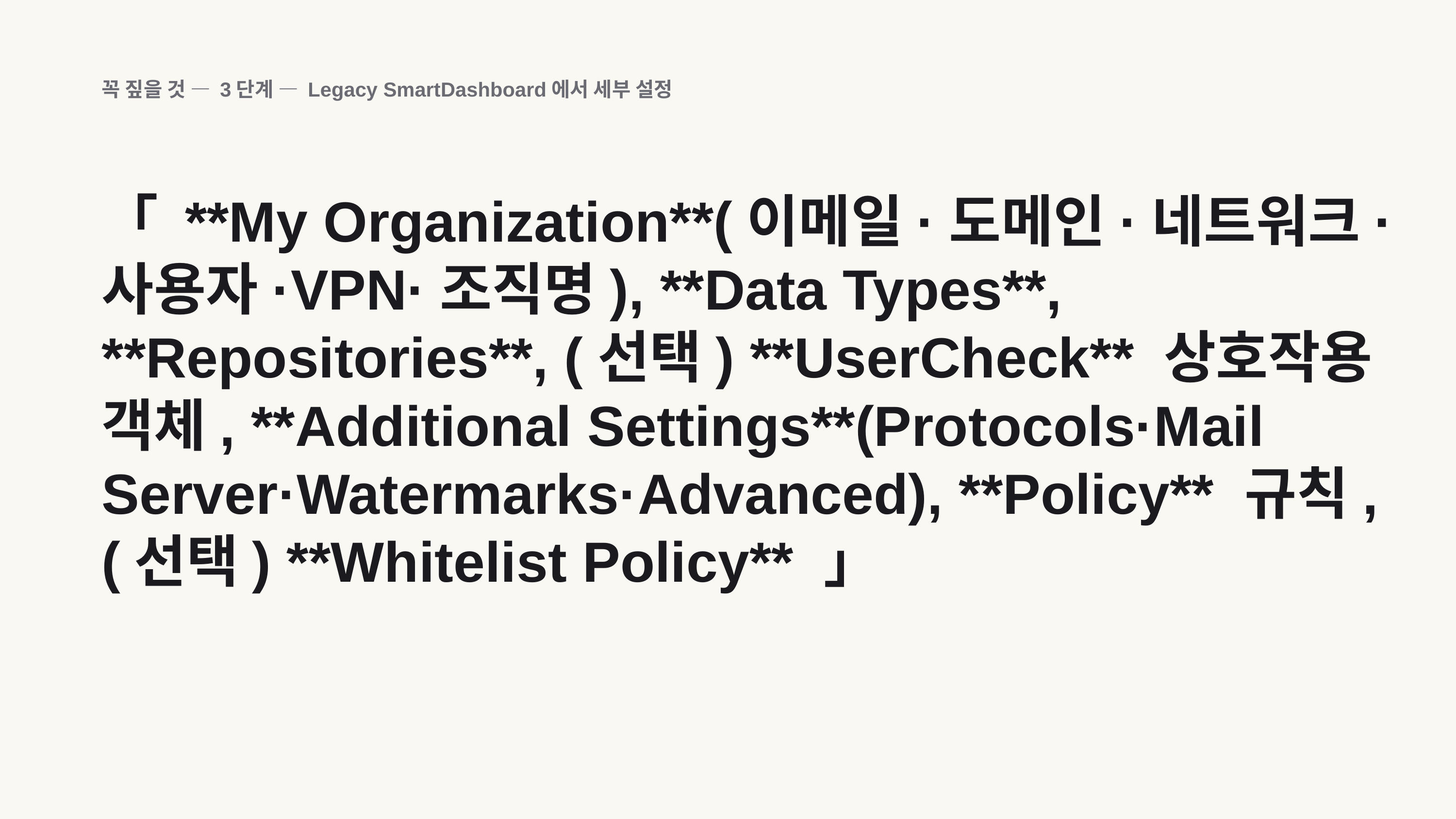

꼭 짚을 것 — 3단계 — Legacy SmartDashboard에서 세부 설정
「 **My Organization**(이메일·도메인·네트워크·사용자·VPN·조직명), **Data Types**, **Repositories**, (선택) **UserCheck** 상호작용 객체, **Additional Settings**(Protocols·Mail Server·Watermarks·Advanced), **Policy** 규칙, (선택) **Whitelist Policy** 」